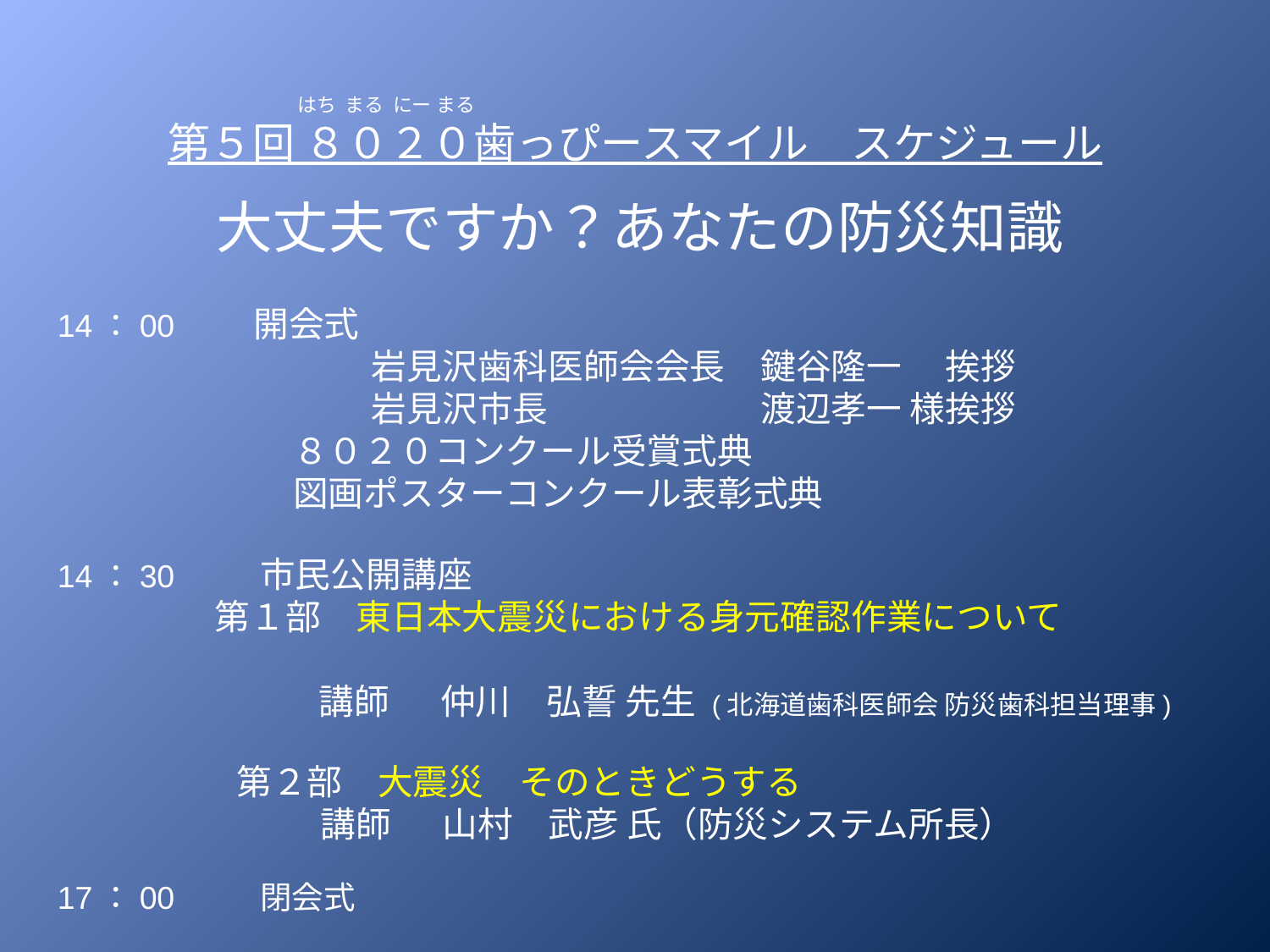

第５回 ８０２０歯っぴースマイル　スケジュール
はち  まる  にー まる
大丈夫ですか？あなたの防災知識
#
14：00        開会式
　　　　　　　　    岩見沢歯科医師会会長　鍵谷隆一　 挨拶
　　　　　　　　    岩見沢市長　　　　　　渡辺孝一 様挨拶
　　　　　　   ８０２０コンクール受賞式典
　　　　　　   図画ポスターコンクール表彰式典

14：30　　  市民公開講座
                   第１部　東日本大震災における身元確認作業について
　　　　　　　　 講師　  仲川　弘誓 先生 (北海道歯科医師会 防災歯科担当理事)

            　　   第２部　大震災　そのときどうする
　　　　　　　  講師　  山村　武彦 氏（防災システム所長）

17：00　　  閉会式